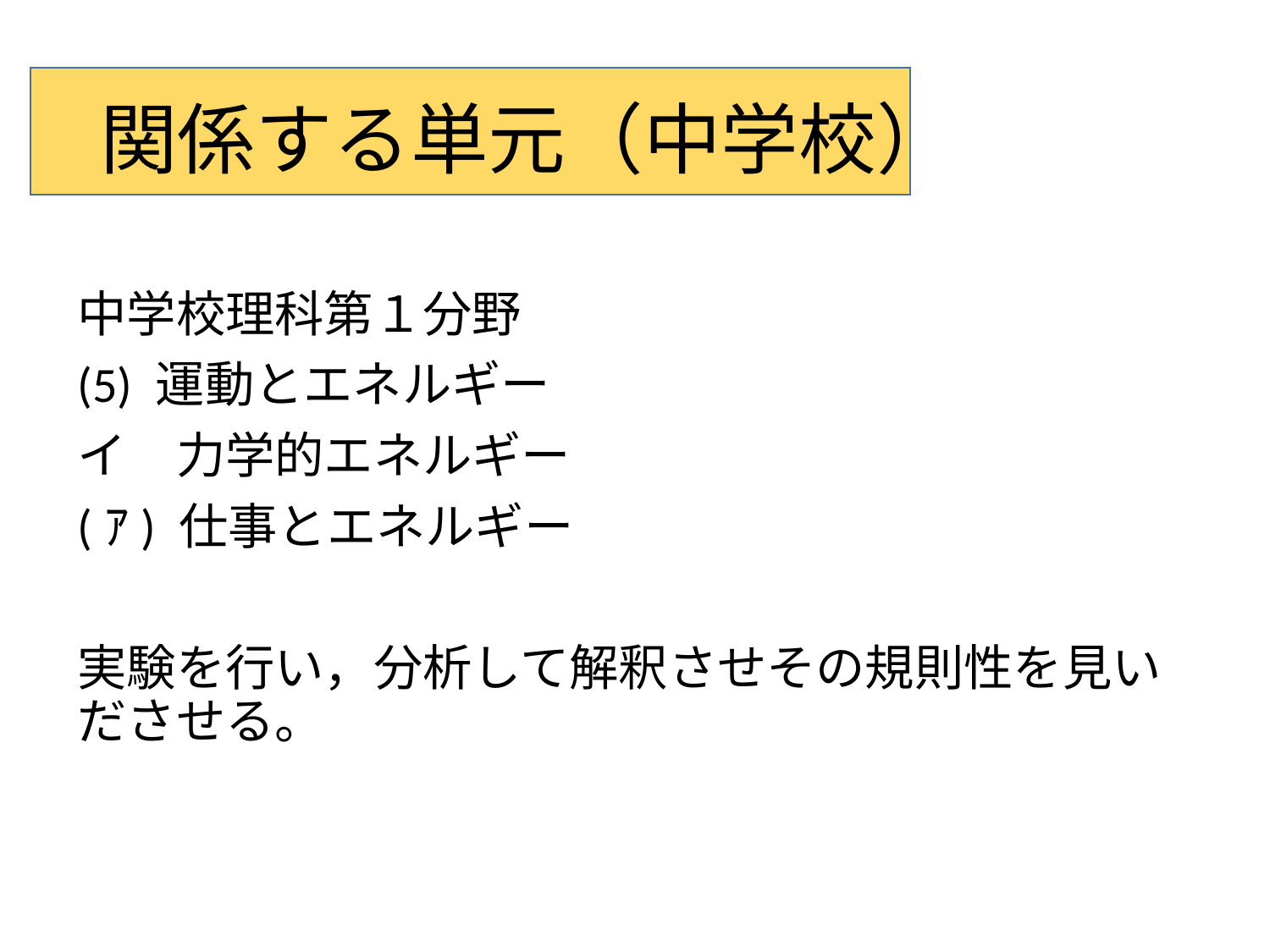

# 関係する単元（中学校）

中学校理科第１分野
(5) 運動とエネルギー
イ　力学的エネルギー
(ｱ) 仕事とエネルギー

実験を行い，分析して解釈させその規則性を見いださせる。